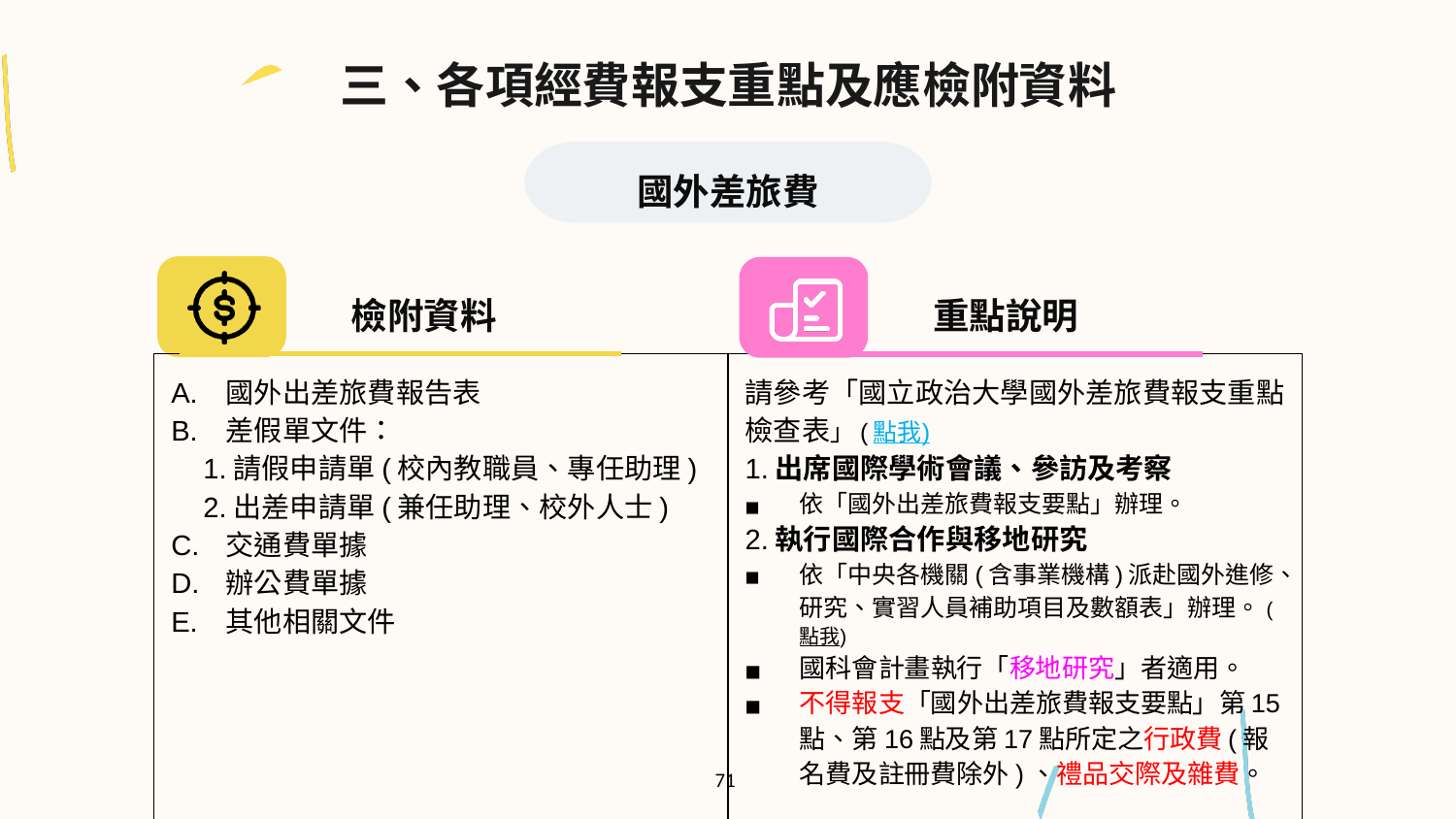

三、各項經費報支重點及應檢附資料

國外差旅費

檢附資料
重點說明

| 國外出差旅費報告表 差假單文件： 1.請假申請單(校內教職員、專任助理) 2.出差申請單(兼任助理、校外人士) 交通費單據 辦公費單據 其他相關文件 | 請參考「國立政治大學國外差旅費報支重點檢查表」(點我) 1.出席國際學術會議、參訪及考察 依「國外出差旅費報支要點」辦理。 2.執行國際合作與移地研究 依「中央各機關(含事業機構)派赴國外進修、研究、實習人員補助項目及數額表」辦理。(點我) 國科會計畫執行「移地研究」者適用。 不得報支「國外出差旅費報支要點」第15點、第16點及第17點所定之行政費(報名費及註冊費除外)、禮品交際及雜費。 |
| --- | --- |

71